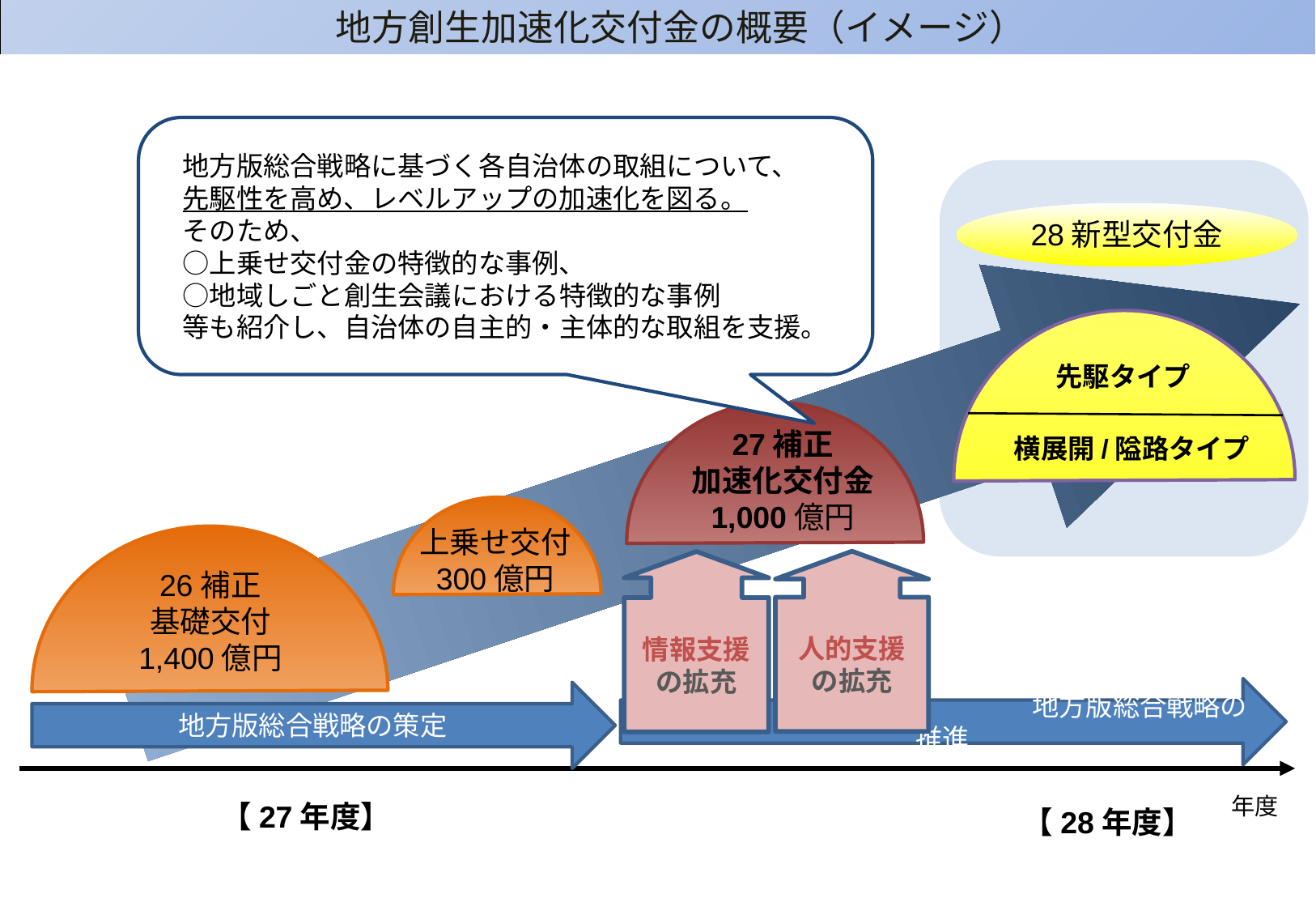

地方創生加速化交付金の概要（イメージ）
　地方版総合戦略に基づく各自治体の取組について、
　先駆性を高め、レベルアップの加速化を図る。
　そのため、
　○上乗せ交付金の特徴的な事例、
　○地域しごと創生会議における特徴的な事例
　等も紹介し、自治体の自主的・主体的な取組を支援。

28新型交付金

先駆タイプ

27補正
加速化交付金
1,000億円

横展開/隘路タイプ

上乗せ交付
300億円

人的支援の拡充
情報支援の拡充
26補正
基礎交付
1,400億円
　　　　　　　　　　　　　　　　   地方版総合戦略の推進
地方版総合戦略の策定
年度
【27年度】
【28年度】